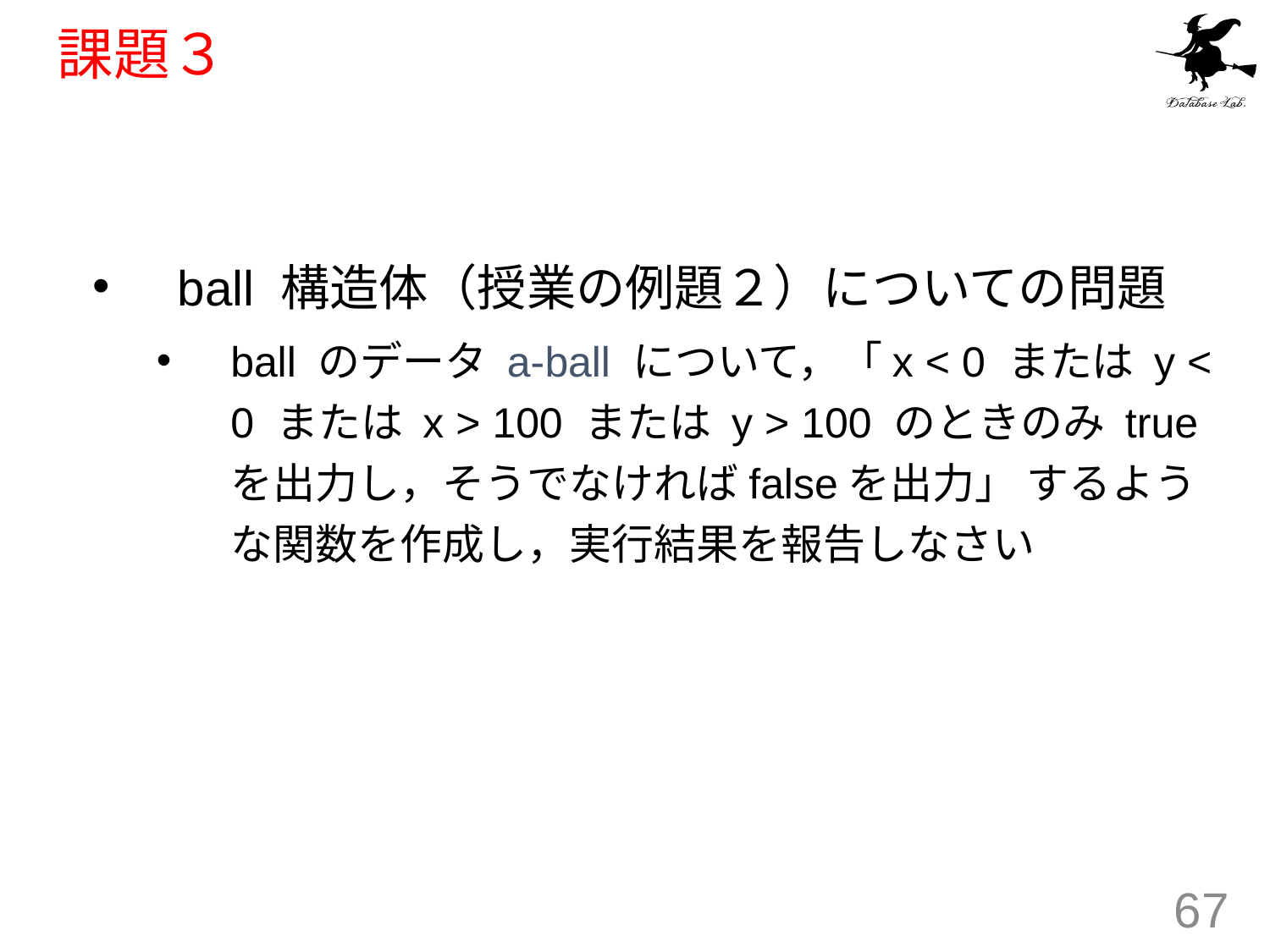

# 課題３
ball 構造体（授業の例題２）についての問題
ball のデータ a-ball について，「x < 0 または y < 0 または x > 100 または y > 100 のときのみ true を出力し，そうでなければfalseを出力」 するような関数を作成し，実行結果を報告しなさい

67